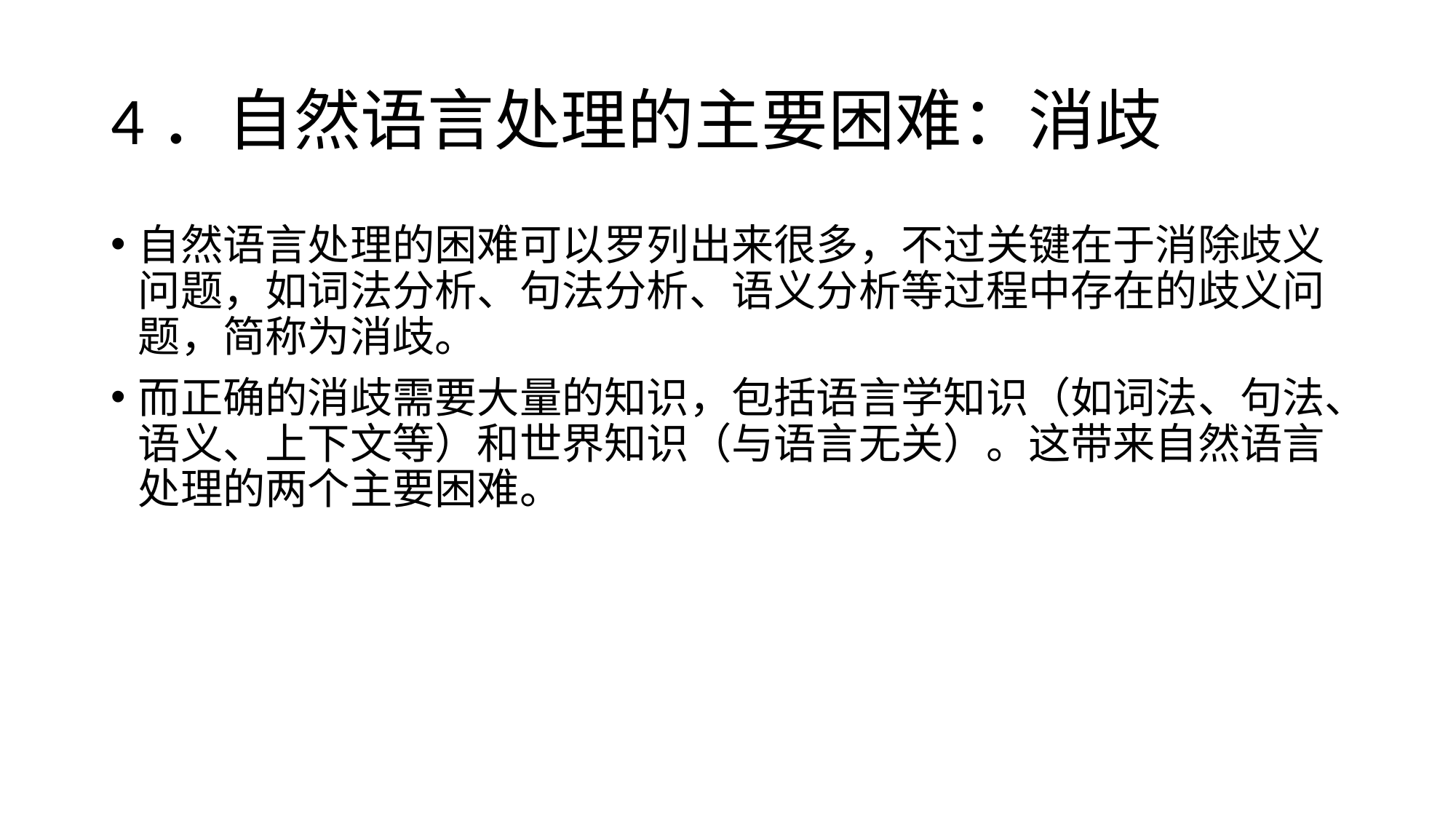

# 4．自然语言处理的主要困难：消歧
自然语言处理的困难可以罗列出来很多，不过关键在于消除歧义问题，如词法分析、句法分析、语义分析等过程中存在的歧义问题，简称为消歧。
而正确的消歧需要大量的知识，包括语言学知识（如词法、句法、语义、上下文等）和世界知识（与语言无关）。这带来自然语言处理的两个主要困难。